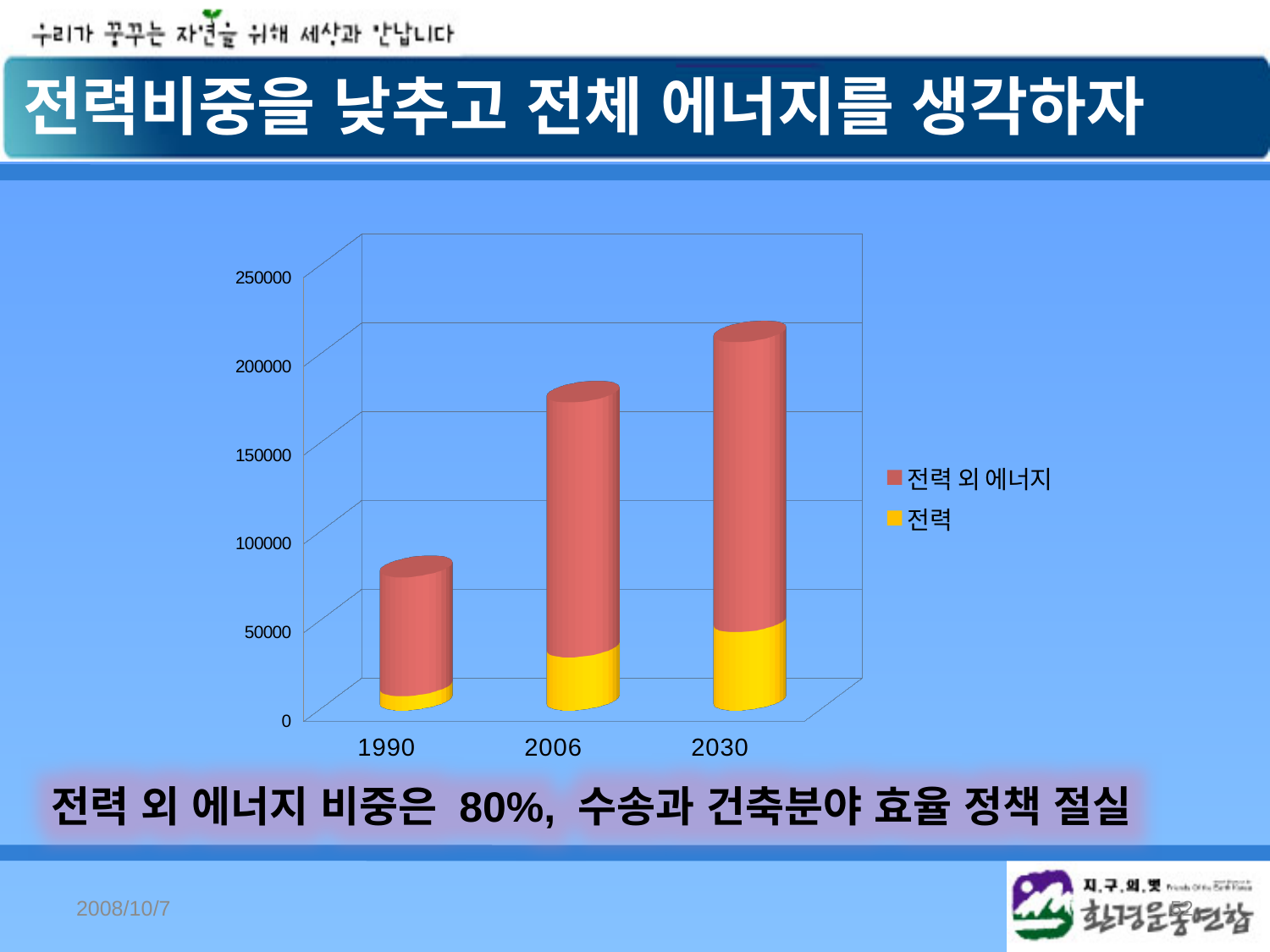

전력비중을 낮추고 전체 에너지를 생각하자

[unsupported chart]

전력 외 에너지 비중은 80%, 수송과 건축분야 효율 정책 절실
2008/10/7
52